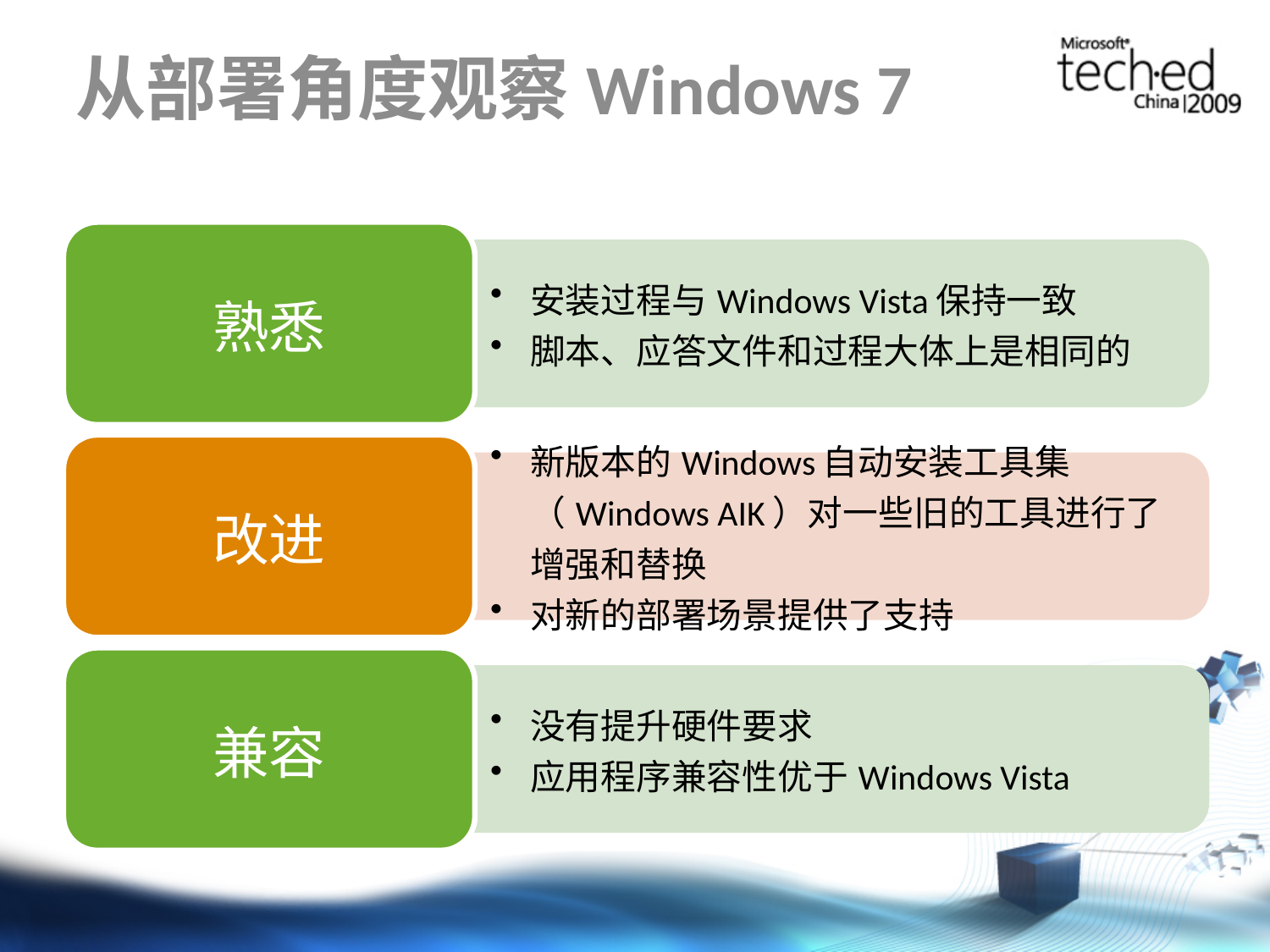

# 从部署角度观察Windows 7
熟悉
安装过程与Windows Vista保持一致
脚本、应答文件和过程大体上是相同的
改进
新版本的Windows自动安装工具集（Windows AIK）对一些旧的工具进行了增强和替换
对新的部署场景提供了支持
兼容
没有提升硬件要求
应用程序兼容性优于Windows Vista